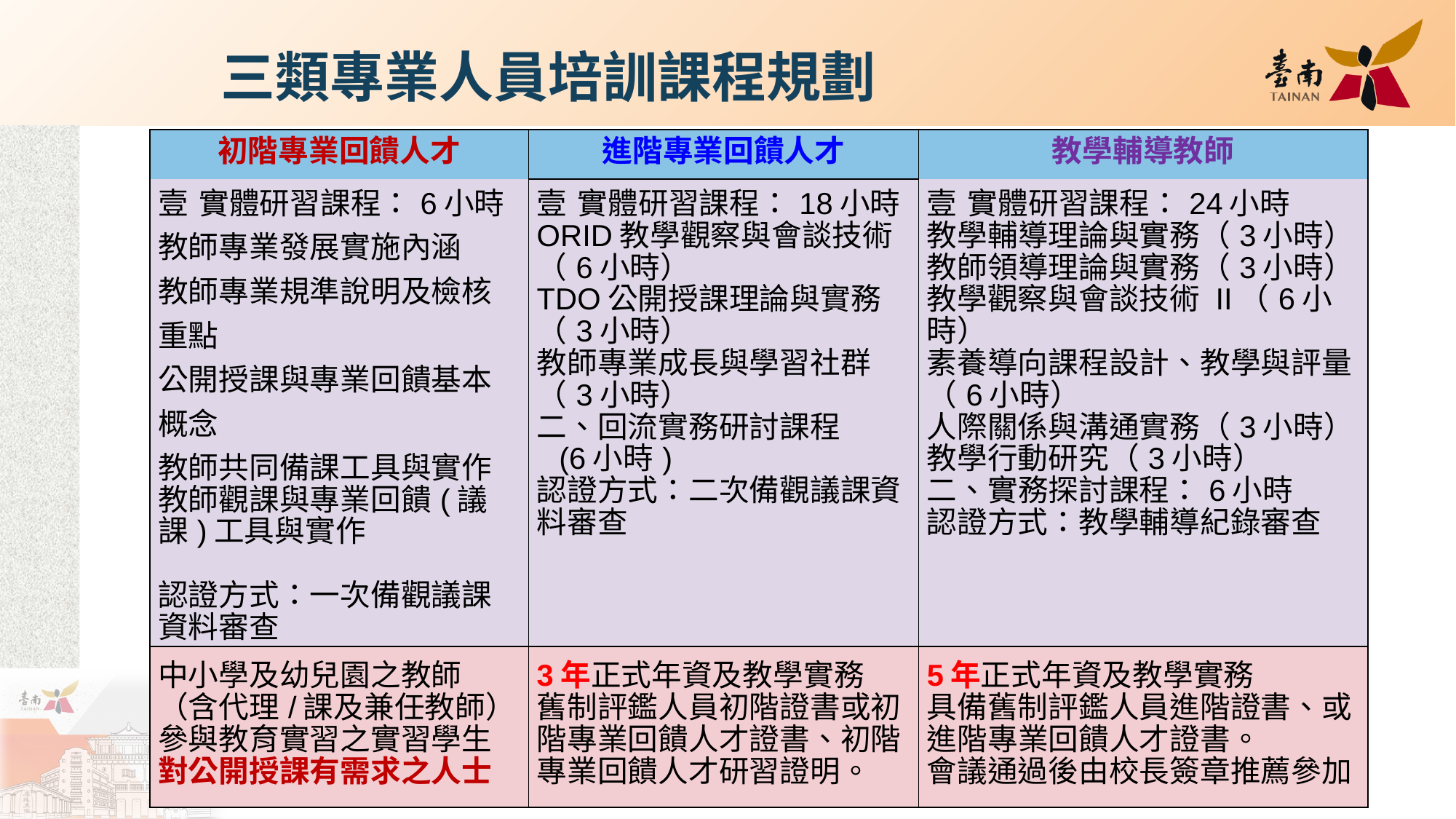

# 三類專業人員培訓課程規劃
| 初階專業回饋人才 | 進階專業回饋人才 | 教學輔導教師 |
| --- | --- | --- |
| 實體研習課程：6小時 教師專業發展實施內涵 教師專業規準說明及檢核重點 公開授課與專業回饋基本概念 教師共同備課工具與實作 教師觀課與專業回饋(議課)工具與實作 認證方式：一次備觀議課資料審查 | 實體研習課程：18小時 ORID教學觀察與會談技術（6小時） TDO公開授課理論與實務（3小時） 教師專業成長與學習社群（3小時） 二、回流實務研討課程 (6小時) 認證方式：二次備觀議課資料審查 | 實體研習課程：24小時 教學輔導理論與實務（3小時） 教師領導理論與實務（3小時） 教學觀察與會談技術 II（6小時） 素養導向課程設計、教學與評量（6小時） 人際關係與溝通實務（3小時） 教學行動研究（3小時） 二、實務探討課程：6小時 認證方式：教學輔導紀錄審查 |
| 中小學及幼兒園之教師（含代理/課及兼任教師） 參與教育實習之實習學生 對公開授課有需求之人士 | 3年正式年資及教學實務 舊制評鑑人員初階證書或初階專業回饋人才證書、初階專業回饋人才研習證明。 | 5年正式年資及教學實務 具備舊制評鑑人員進階證書、或進階專業回饋人才證書。 會議通過後由校長簽章推薦參加 |